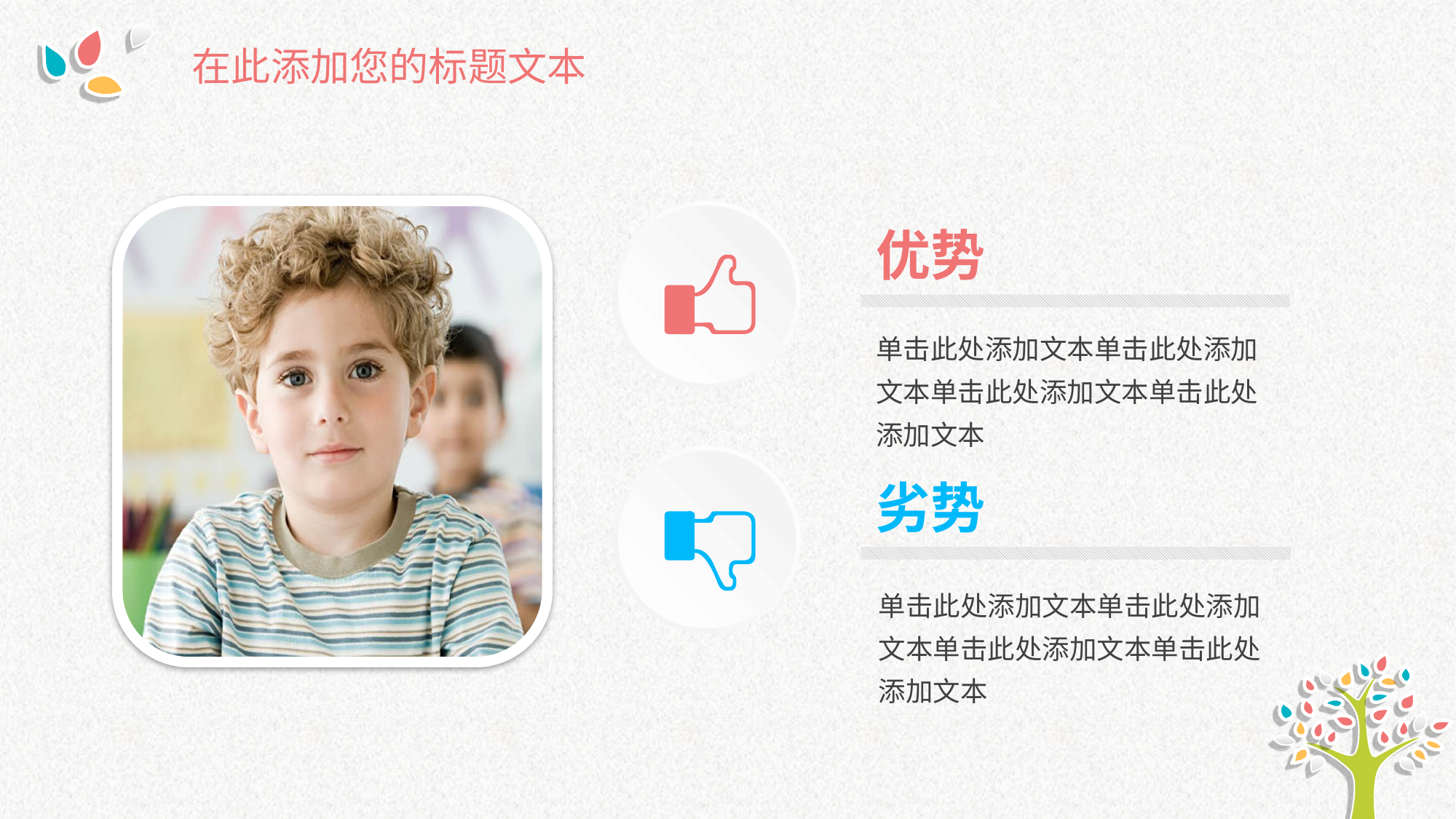

在此添加您的标题文本

优势

单击此处添加文本单击此处添加文本单击此处添加文本单击此处添加文本

劣势

单击此处添加文本单击此处添加文本单击此处添加文本单击此处添加文本